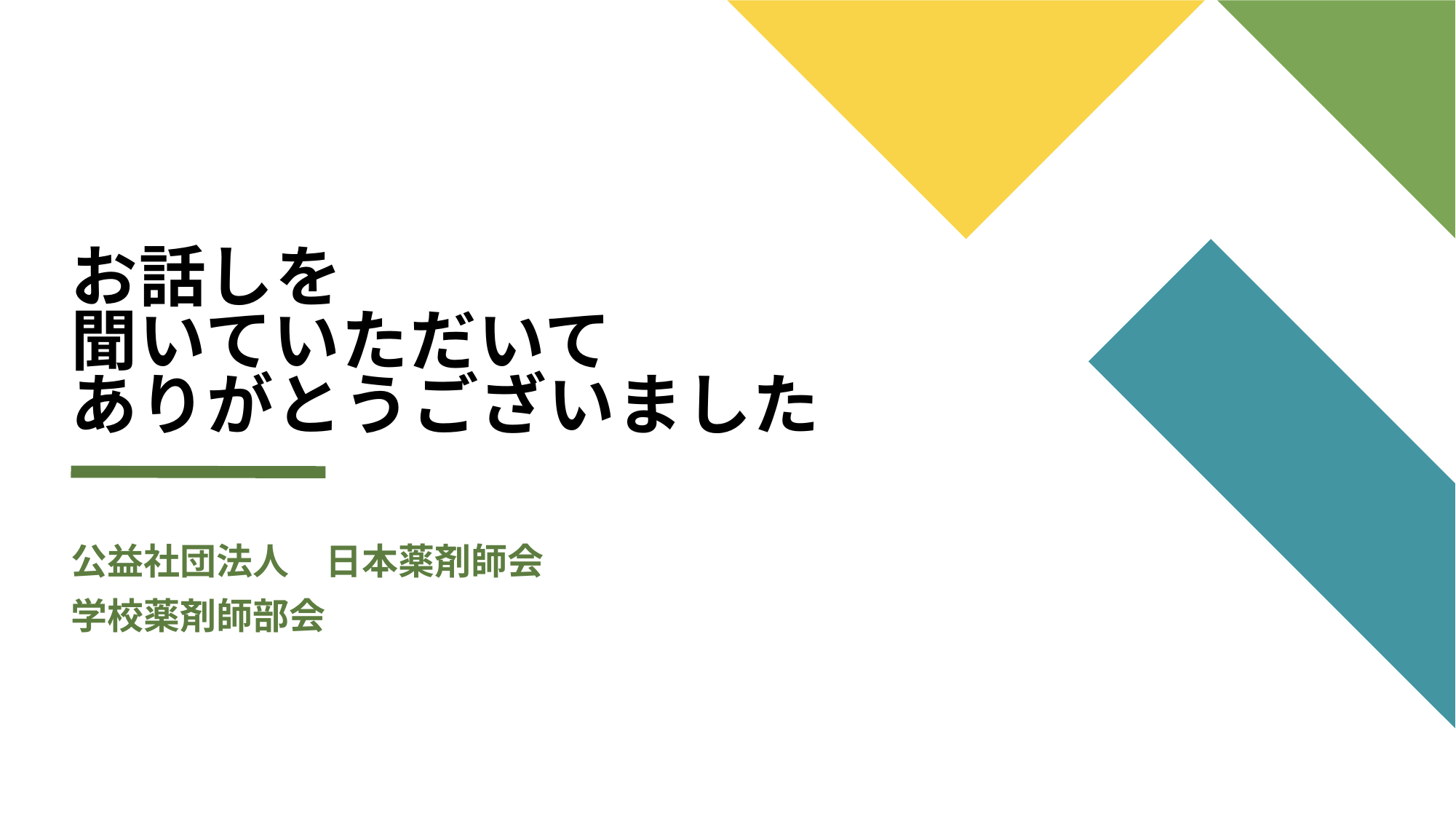

# お話しを 聞いていただいて ありがとうございました
公益社団法人　日本薬剤師会
学校薬剤師部会